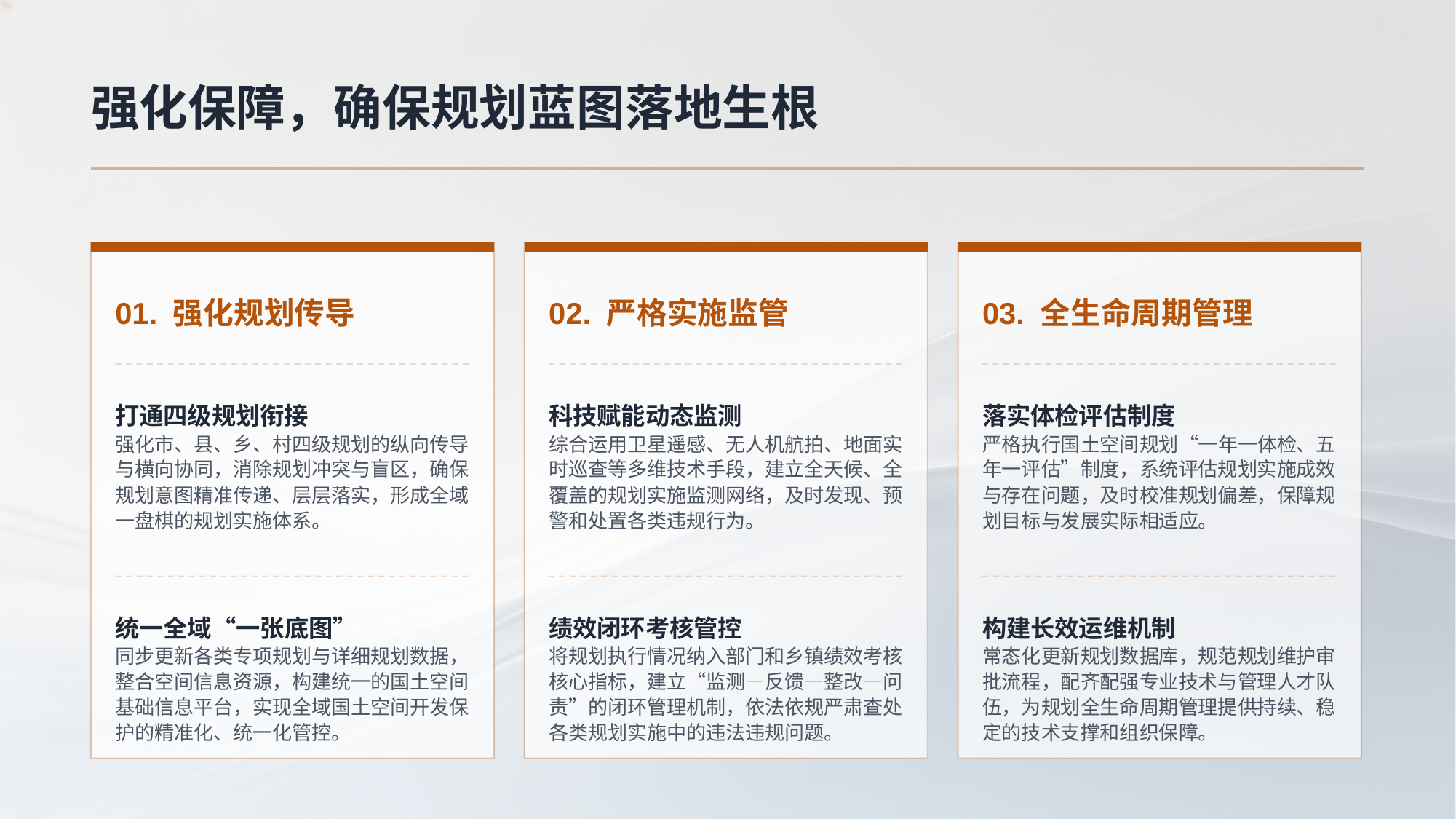

强化保障，确保规划蓝图落地生根

01. 强化规划传导
02. 严格实施监管
03. 全生命周期管理
打通四级规划衔接
强化市、县、乡、村四级规划的纵向传导与横向协同，消除规划冲突与盲区，确保规划意图精准传递、层层落实，形成全域一盘棋的规划实施体系。
科技赋能动态监测
综合运用卫星遥感、无人机航拍、地面实时巡查等多维技术手段，建立全天候、全覆盖的规划实施监测网络，及时发现、预警和处置各类违规行为。
落实体检评估制度
严格执行国土空间规划“一年一体检、五年一评估”制度，系统评估规划实施成效与存在问题，及时校准规划偏差，保障规划目标与发展实际相适应。
统一全域“一张底图”
同步更新各类专项规划与详细规划数据，整合空间信息资源，构建统一的国土空间基础信息平台，实现全域国土空间开发保护的精准化、统一化管控。
绩效闭环考核管控
将规划执行情况纳入部门和乡镇绩效考核核心指标，建立“监测—反馈—整改—问责”的闭环管理机制，依法依规严肃查处各类规划实施中的违法违规问题。
构建长效运维机制
常态化更新规划数据库，规范规划维护审批流程，配齐配强专业技术与管理人才队伍，为规划全生命周期管理提供持续、稳定的技术支撑和组织保障。